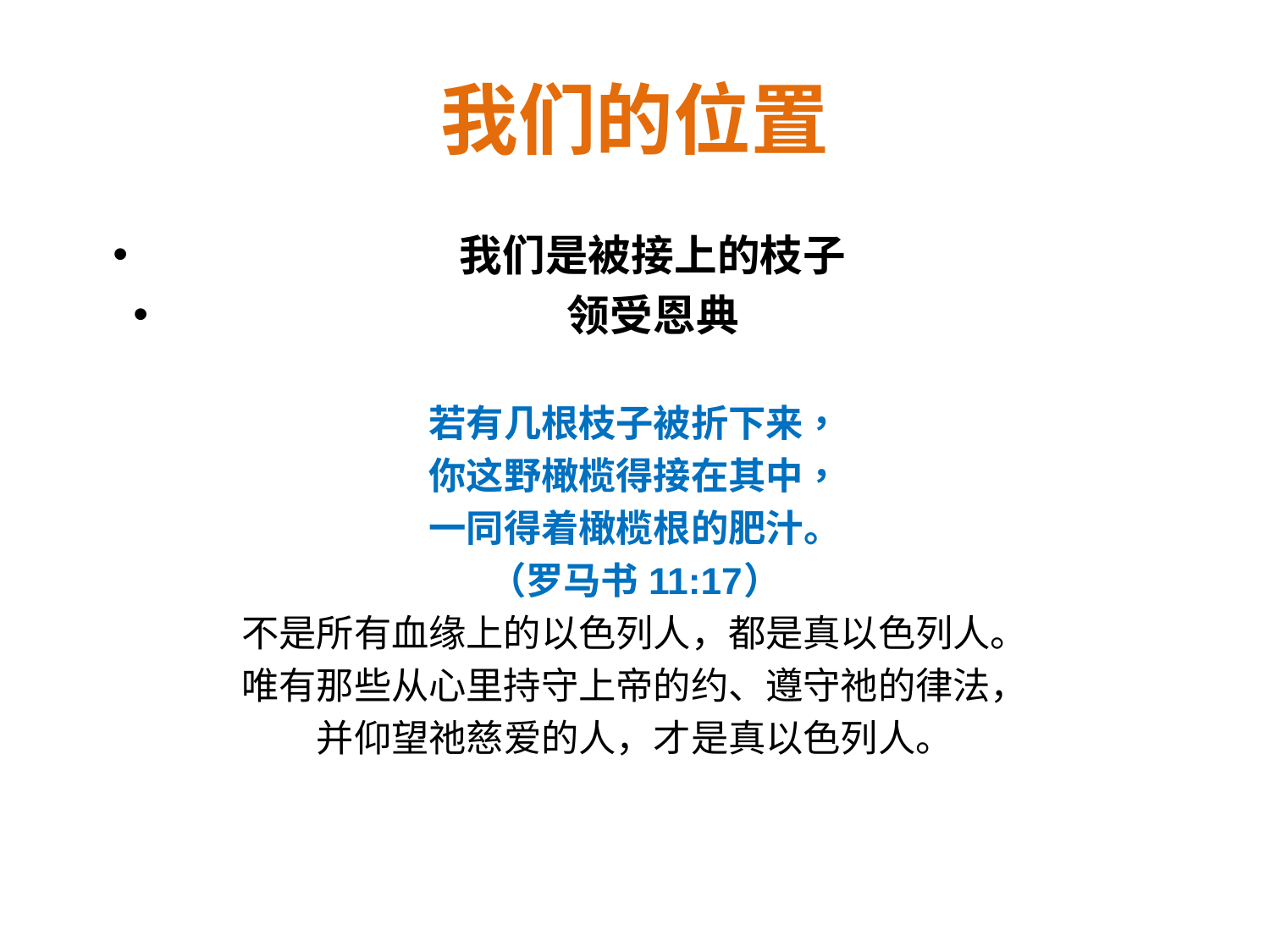

# 我们的位置
我们是被接上的枝子
领受恩典

若有几根枝子被折下来，
你这野橄榄得接在其中，
一同得着橄榄根的肥汁。
（罗马书 11:17）
不是所有血缘上的以色列人，都是真以色列人。
唯有那些从心里持守上帝的约、遵守祂的律法，
并仰望祂慈爱的人，才是真以色列人。